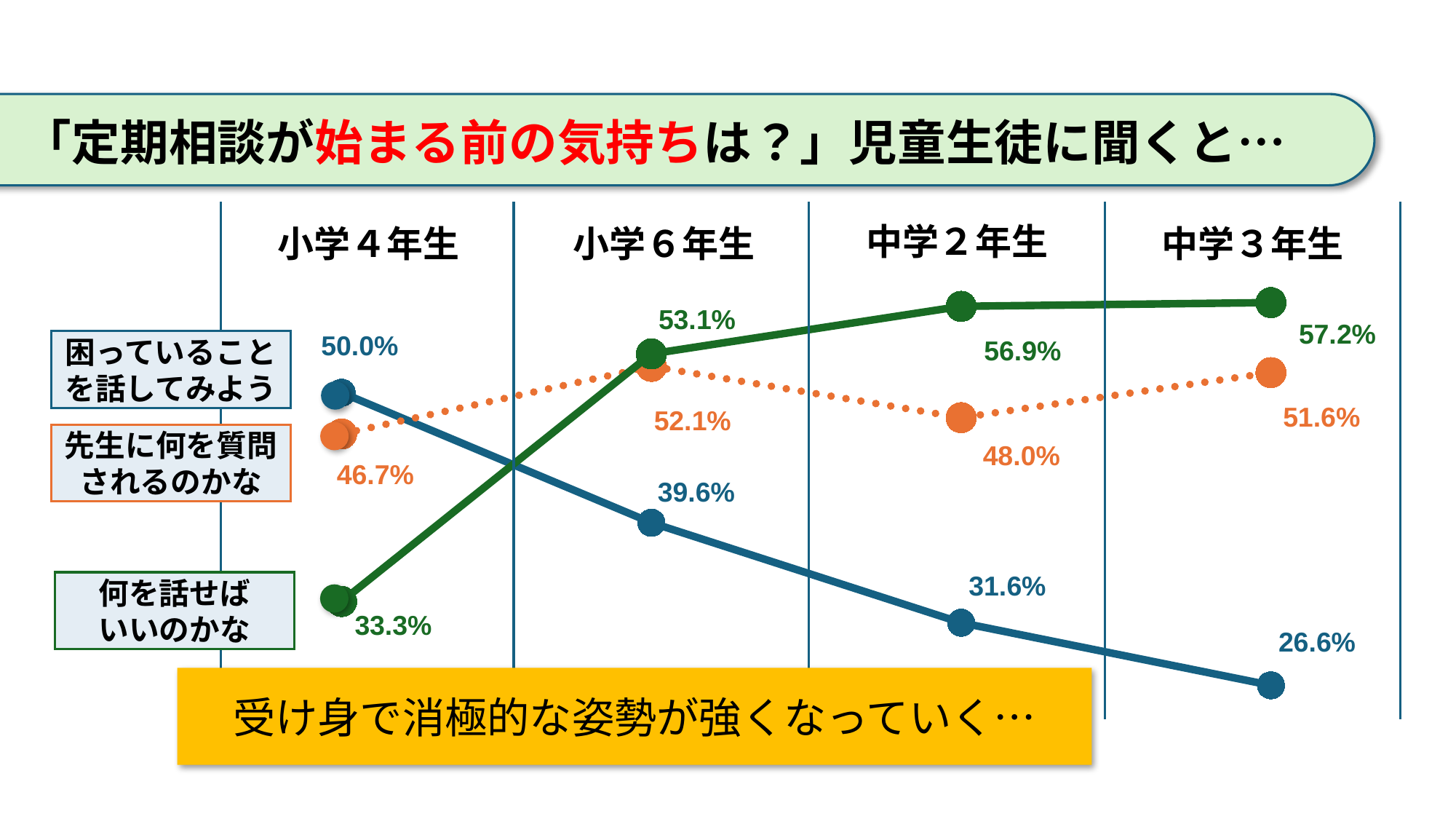

「定期相談が始まる前の気持ちは？」児童生徒に聞くと…

中学２年生
小学４年生
小学６年生
中学３年生

### Chart

| Category |
|---|

### Chart

| Category | ① | ② | ③ |
|---|---|---|---|
53.1%
57.2%
56.9%
50.0%
困っていることを話してみよう

51.6%
52.1%
48.0%

先生に何を質問されるのかな
46.7%
39.6%
31.6%
26.6%
何を話せば
いいのかな

33.3%
受け身で消極的な姿勢が強くなっていく…